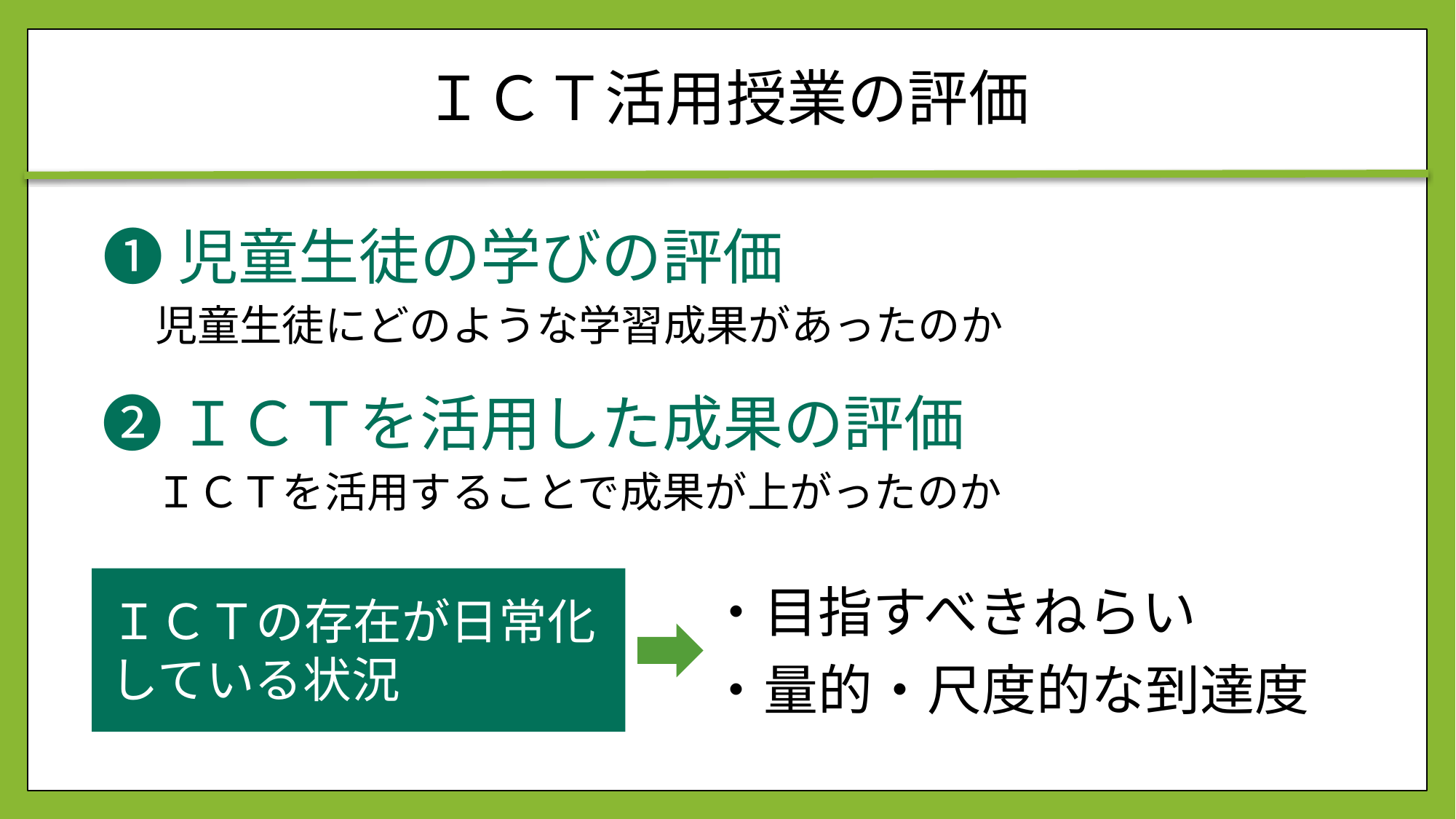

# ＩＣＴ活用授業の評価
❶児童生徒の学びの評価
児童生徒にどのような学習成果があったのか
❷ＩＣＴを活用した成果の評価
ＩＣＴを活用することで成果が上がったのか

ＩＣＴの存在が日常化している状況
・目指すべきねらい
・量的・尺度的な到達度